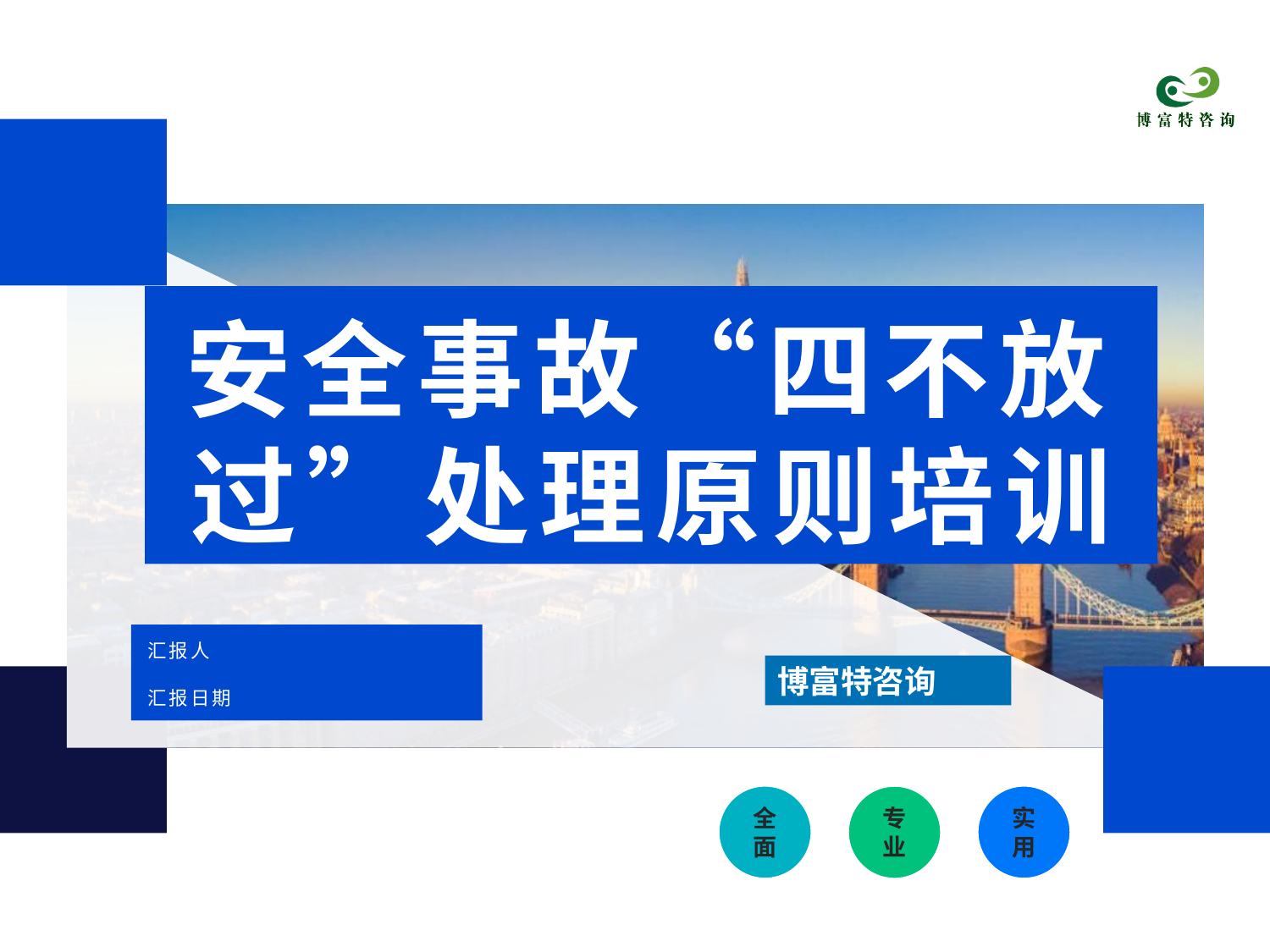

# 安全事故“四不放过”处理原则培训
汇报人
博富特咨询
汇报日期
全面
实用
专业